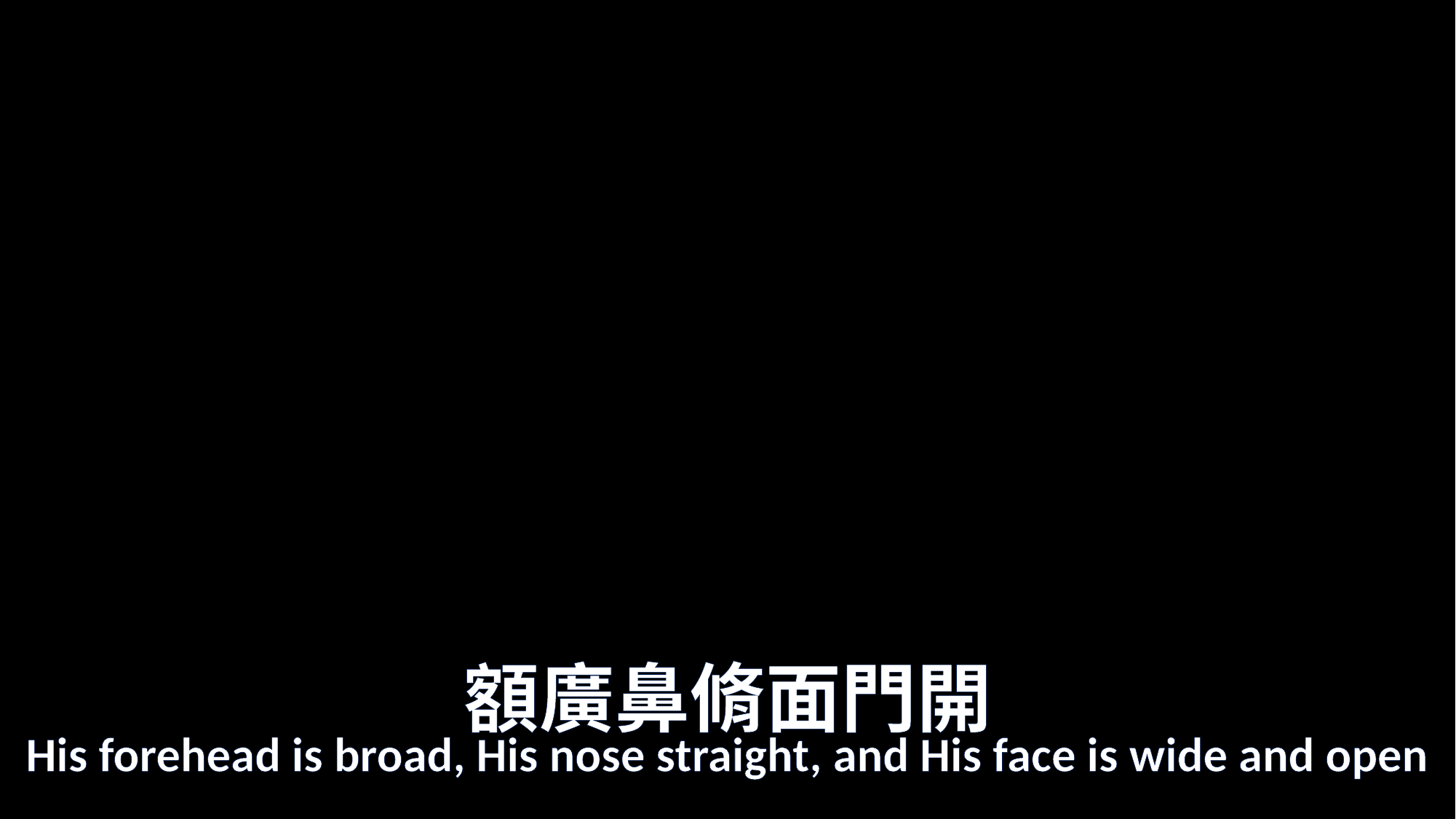

# 額廣鼻脩面門開
His forehead is broad, His nose straight, and His face is wide and open